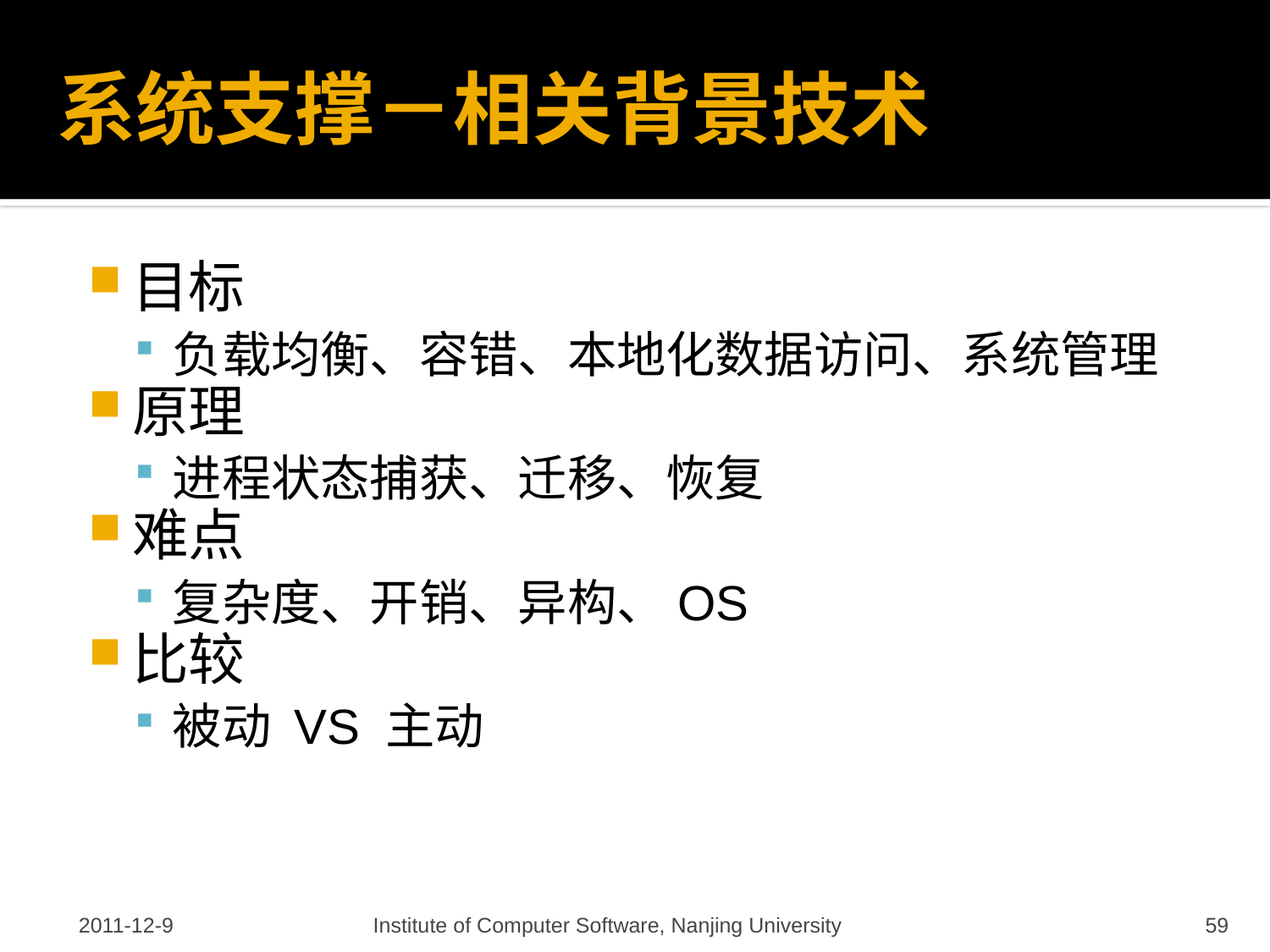

# 系统支撑－相关背景技术
目标
负载均衡、容错、本地化数据访问、系统管理
原理
进程状态捕获、迁移、恢复
难点
复杂度、开销、异构、OS
比较
被动 VS 主动
2011-12-9
Institute of Computer Software, Nanjing University
59